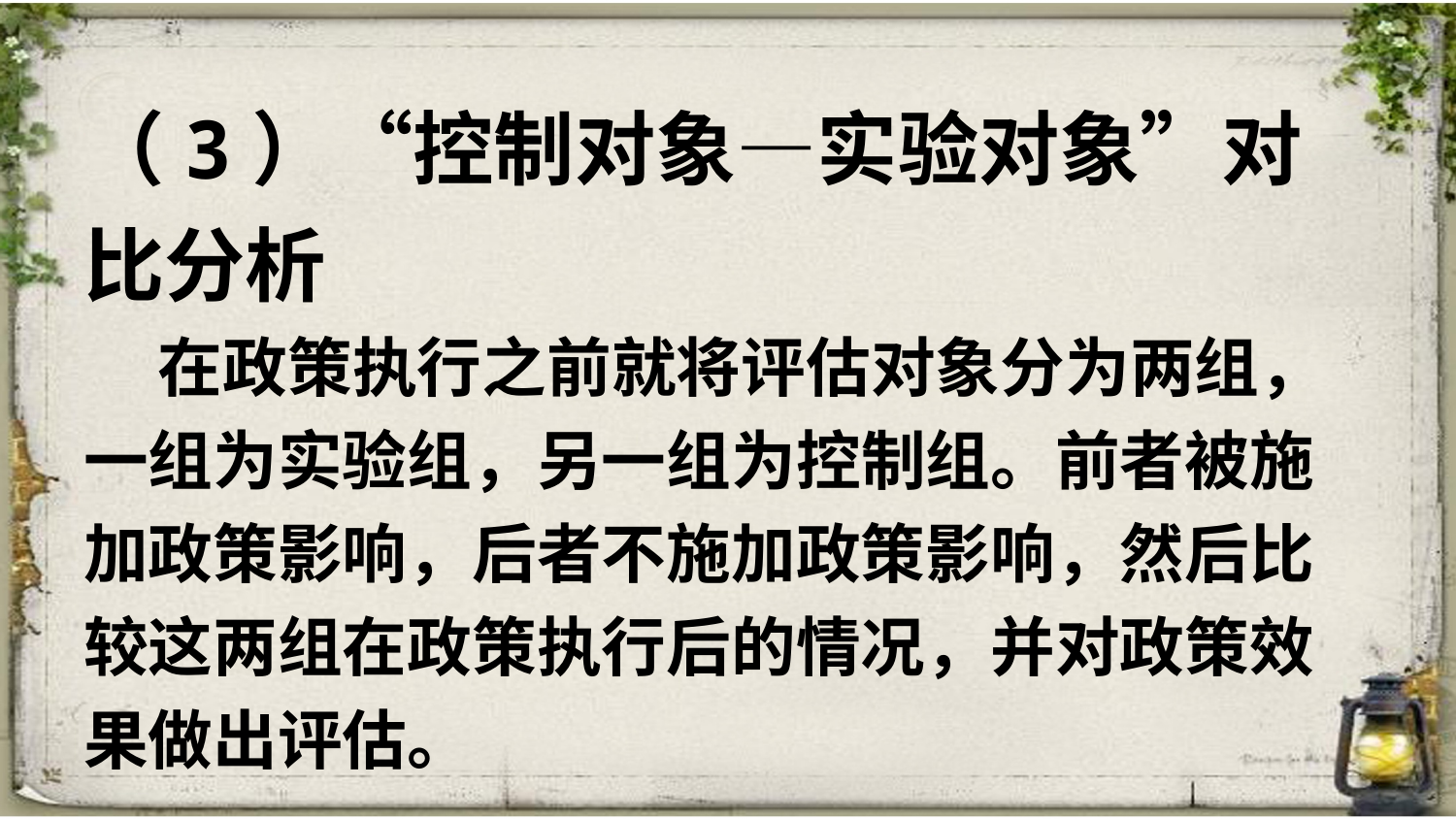

（3）“控制对象—实验对象”对比分析
    在政策执行之前就将评估对象分为两组，一组为实验组，另一组为控制组。前者被施加政策影响，后者不施加政策影响，然后比较这两组在政策执行后的情况，并对政策效果做出评估。